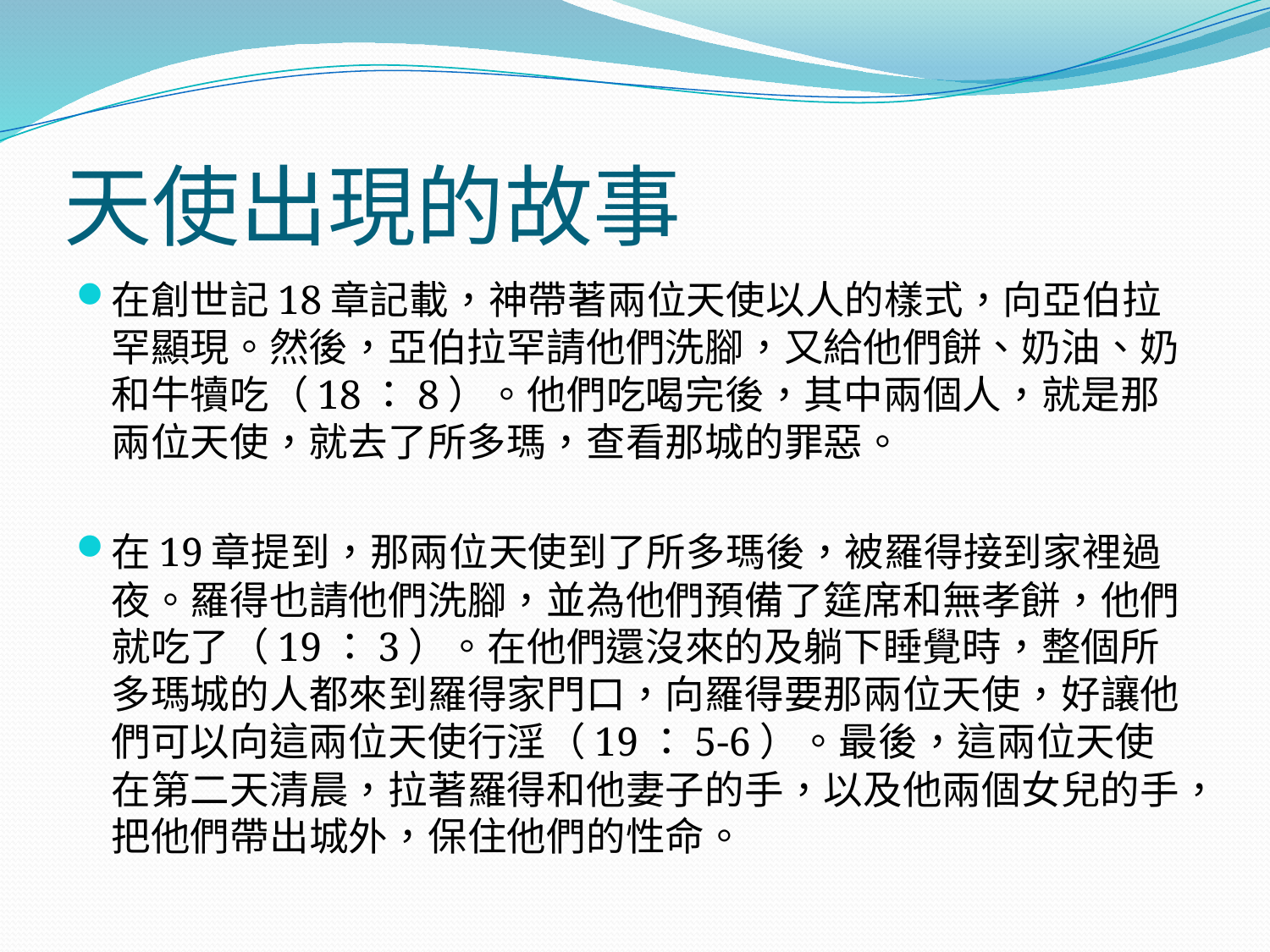

# 天使出現的故事
在創世記18章記載，神帶著兩位天使以人的樣式，向亞伯拉罕顯現。然後，亞伯拉罕請他們洗腳，又給他們餅、奶油、奶和牛犢吃（18：8）。他們吃喝完後，其中兩個人，就是那兩位天使，就去了所多瑪，查看那城的罪惡。

在19章提到，那兩位天使到了所多瑪後，被羅得接到家裡過夜。羅得也請他們洗腳，並為他們預備了筵席和無孝餅，他們就吃了（19：3）。在他們還沒來的及躺下睡覺時，整個所多瑪城的人都來到羅得家門口，向羅得要那兩位天使，好讓他們可以向這兩位天使行淫（19：5-6）。最後，這兩位天使在第二天清晨，拉著羅得和他妻子的手，以及他兩個女兒的手，把他們帶出城外，保住他們的性命。